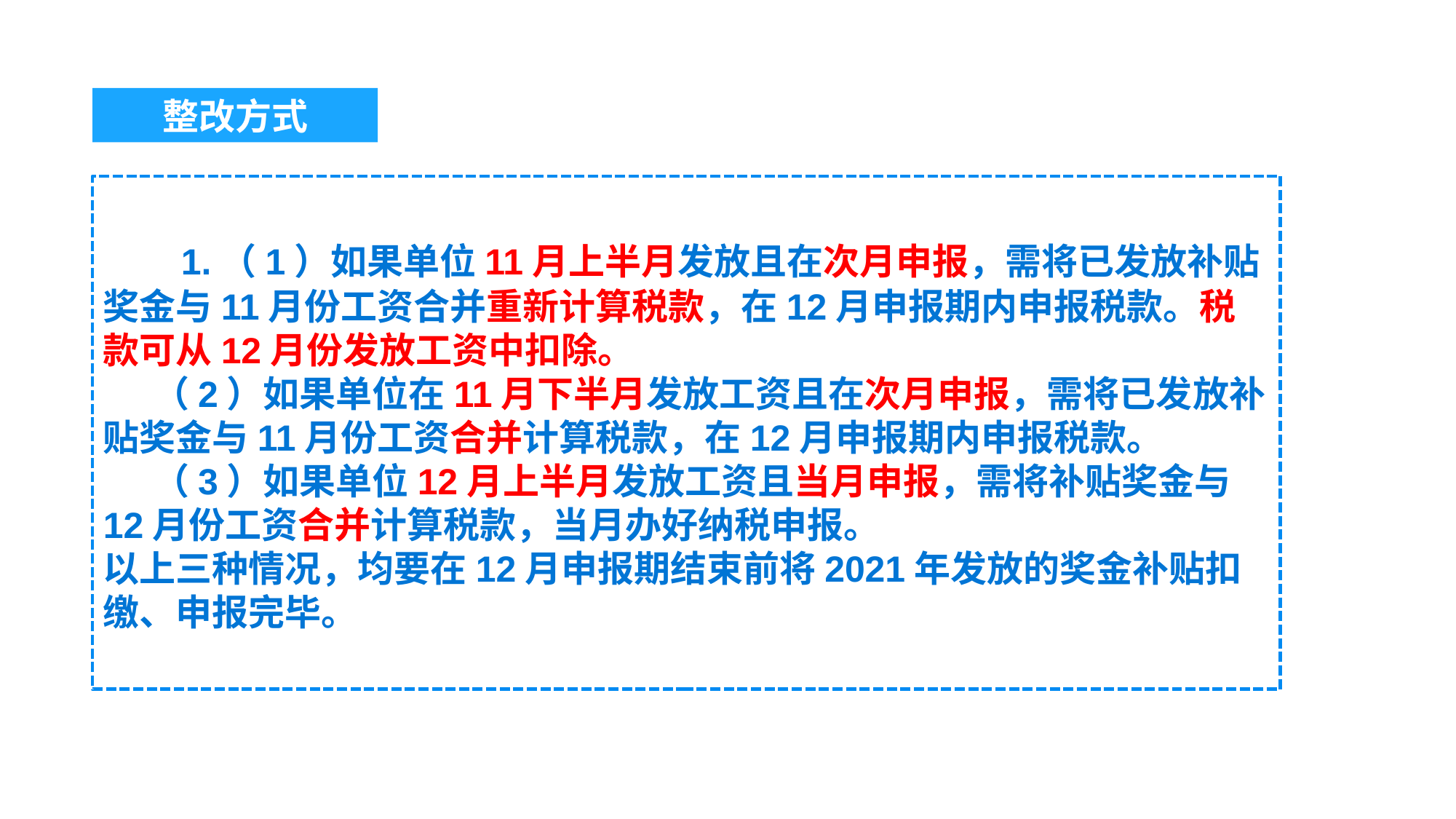

整改方式

       1.（1）如果单位11月上半月发放且在次月申报，需将已发放补贴奖金与11月份工资合并重新计算税款，在12月申报期内申报税款。税款可从12月份发放工资中扣除。
     （2）如果单位在11月下半月发放工资且在次月申报，需将已发放补贴奖金与11月份工资合并计算税款，在12月申报期内申报税款。
     （3）如果单位12月上半月发放工资且当月申报，需将补贴奖金与12月份工资合并计算税款，当月办好纳税申报。
以上三种情况，均要在12月申报期结束前将2021年发放的奖金补贴扣缴、申报完毕。

02
01